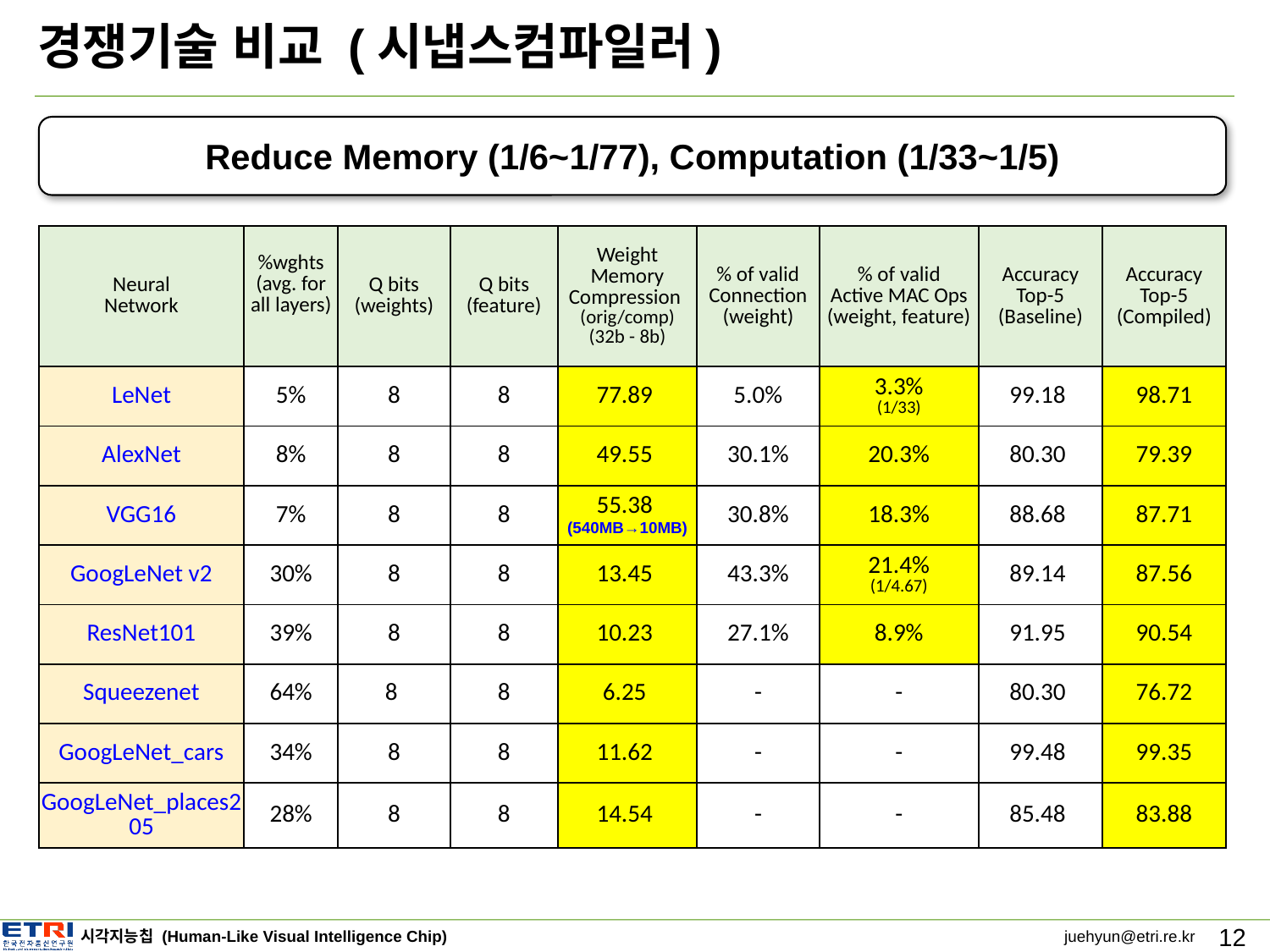

# 경쟁기술 비교 (시냅스컴파일러)
Reduce Memory (1/6~1/77), Computation (1/33~1/5)
| Neural Network | %wghts (avg. for all layers) | Q bits (weights) | Q bits (feature) | Weight Memory Compression (orig/comp) (32b - 8b) | % of valid Connection (weight) | % of valid Active MAC Ops (weight, feature) | Accuracy Top-5 (Baseline) | Accuracy Top-5 (Compiled) |
| --- | --- | --- | --- | --- | --- | --- | --- | --- |
| LeNet | 5% | 8 | 8 | 77.89 | 5.0% | 3.3% (1/33) | 99.18 | 98.71 |
| AlexNet | 8% | 8 | 8 | 49.55 | 30.1% | 20.3% | 80.30 | 79.39 |
| VGG16 | 7% | 8 | 8 | 55.38 (540MB→10MB) | 30.8% | 18.3% | 88.68 | 87.71 |
| GoogLeNet v2 | 30% | 8 | 8 | 13.45 | 43.3% | 21.4% (1/4.67) | 89.14 | 87.56 |
| ResNet101 | 39% | 8 | 8 | 10.23 | 27.1% | 8.9% | 91.95 | 90.54 |
| Squeezenet | 64% | 8 | 8 | 6.25 | - | - | 80.30 | 76.72 |
| GoogLeNet\_cars | 34% | 8 | 8 | 11.62 | - | - | 99.48 | 99.35 |
| GoogLeNet\_places205 | 28% | 8 | 8 | 14.54 | - | - | 85.48 | 83.88 |
12